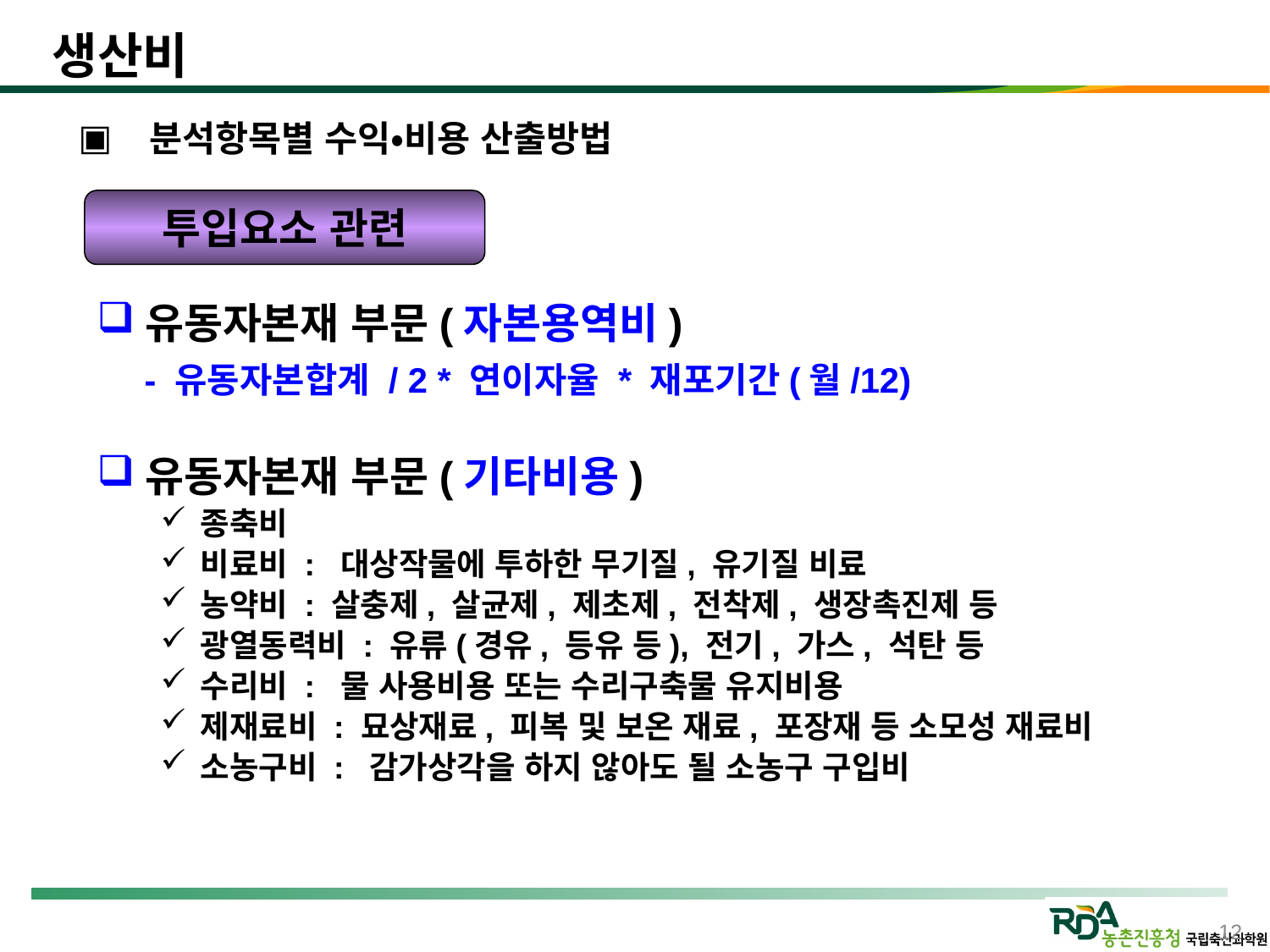

생산비
 분석항목별 수익•비용 산출방법
투입요소 관련
유동자본재 부문(자본용역비)
    - 유동자본합계 / 2 * 연이자율 * 재포기간(월/12)

유동자본재 부문(기타비용)
종축비
비료비 :  대상작물에 투하한 무기질, 유기질 비료
농약비 : 살충제, 살균제, 제초제, 전착제, 생장촉진제 등
광열동력비 : 유류(경유, 등유 등), 전기, 가스, 석탄 등
수리비 :  물 사용비용 또는 수리구축물 유지비용
제재료비 : 묘상재료, 피복 및 보온 재료, 포장재 등 소모성 재료비
소농구비 :  감가상각을 하지 않아도 될 소농구 구입비
12